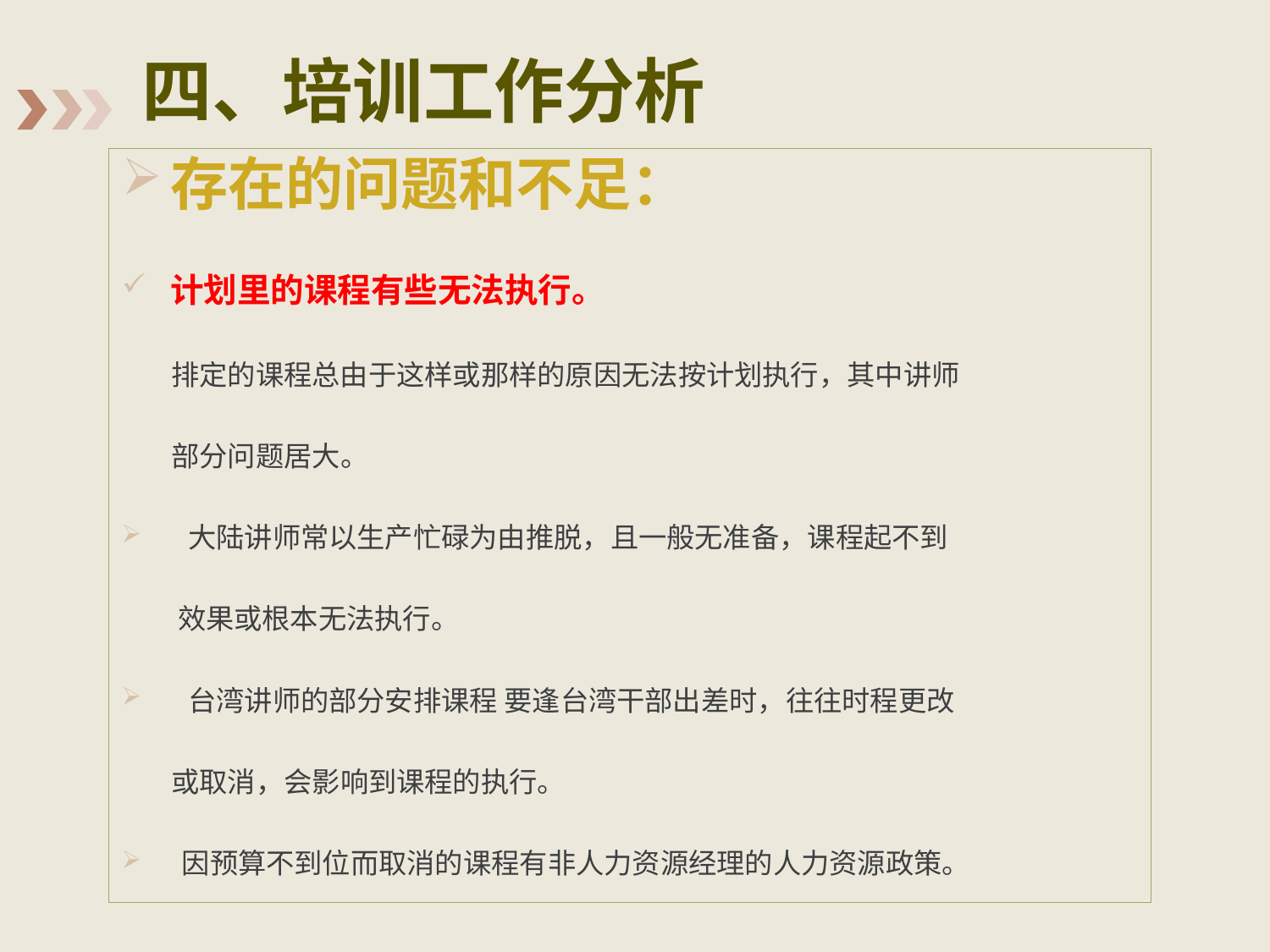

# 四、培训工作分析
存在的问题和不足：
计划里的课程有些无法执行。
       排定的课程总由于这样或那样的原因无法按计划执行，其中讲师
       部分问题居大。
  大陆讲师常以生产忙碌为由推脱，且一般无准备，课程起不到
        效果或根本无法执行。
  台湾讲师的部分安排课程 要逢台湾干部出差时，往往时程更改
       或取消，会影响到课程的执行。
 因预算不到位而取消的课程有非人力资源经理的人力资源政策。